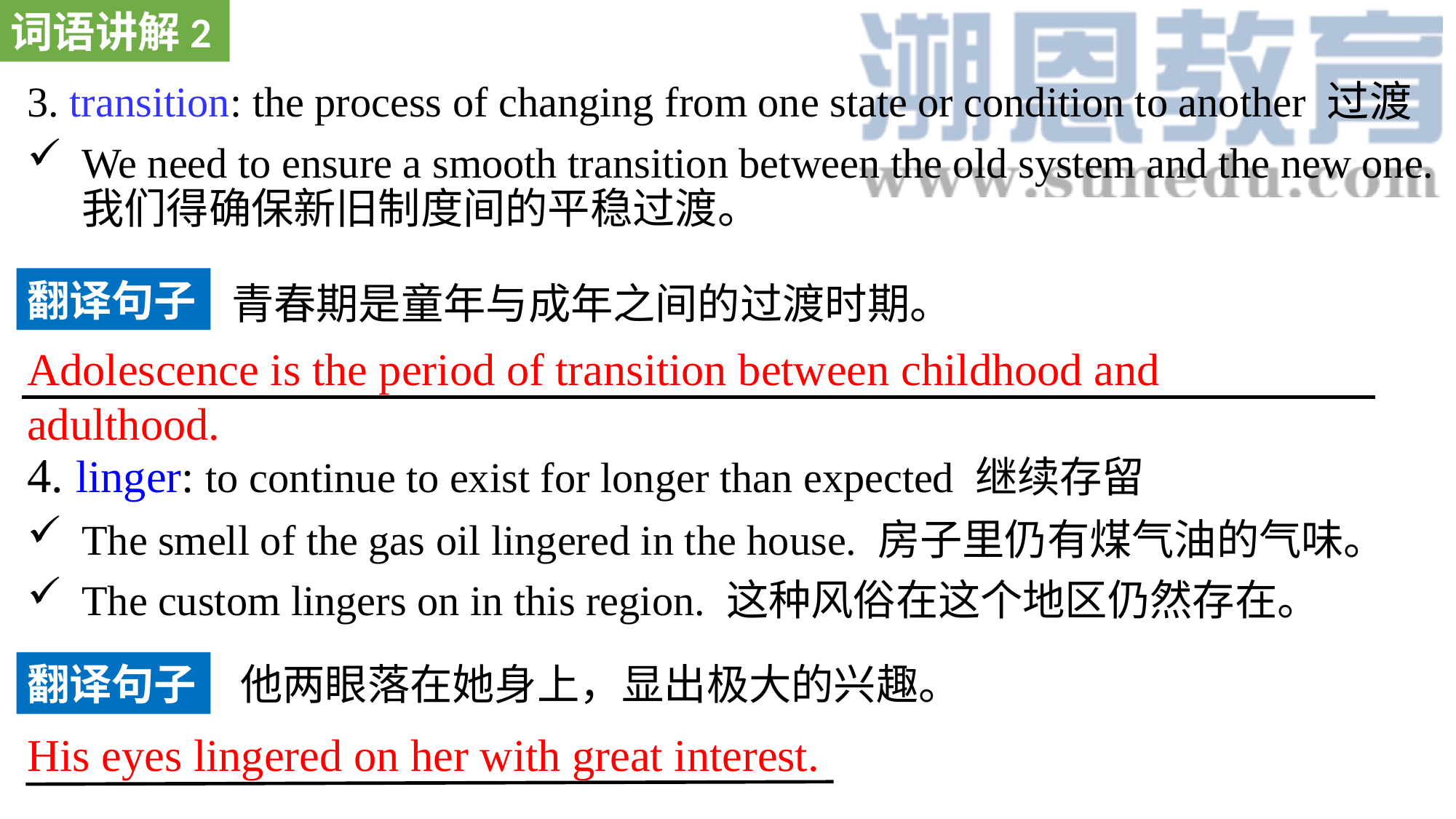

词语讲解2
3. transition: the process of changing from one state or condition to another 过渡
We need to ensure a smooth transition between the old system and the new one. 我们得确保新旧制度间的平稳过渡。

4. linger: to continue to exist for longer than expected 继续存留
The smell of the gas oil lingered in the house. 房子里仍有煤气油的气味。
The custom lingers on in this region. 这种风俗在这个地区仍然存在。
翻译句子
青春期是童年与成年之间的过渡时期。
Adolescence is the period of transition between childhood and adulthood.
他两眼落在她身上，显出极大的兴趣。
翻译句子

His eyes lingered on her with great interest.